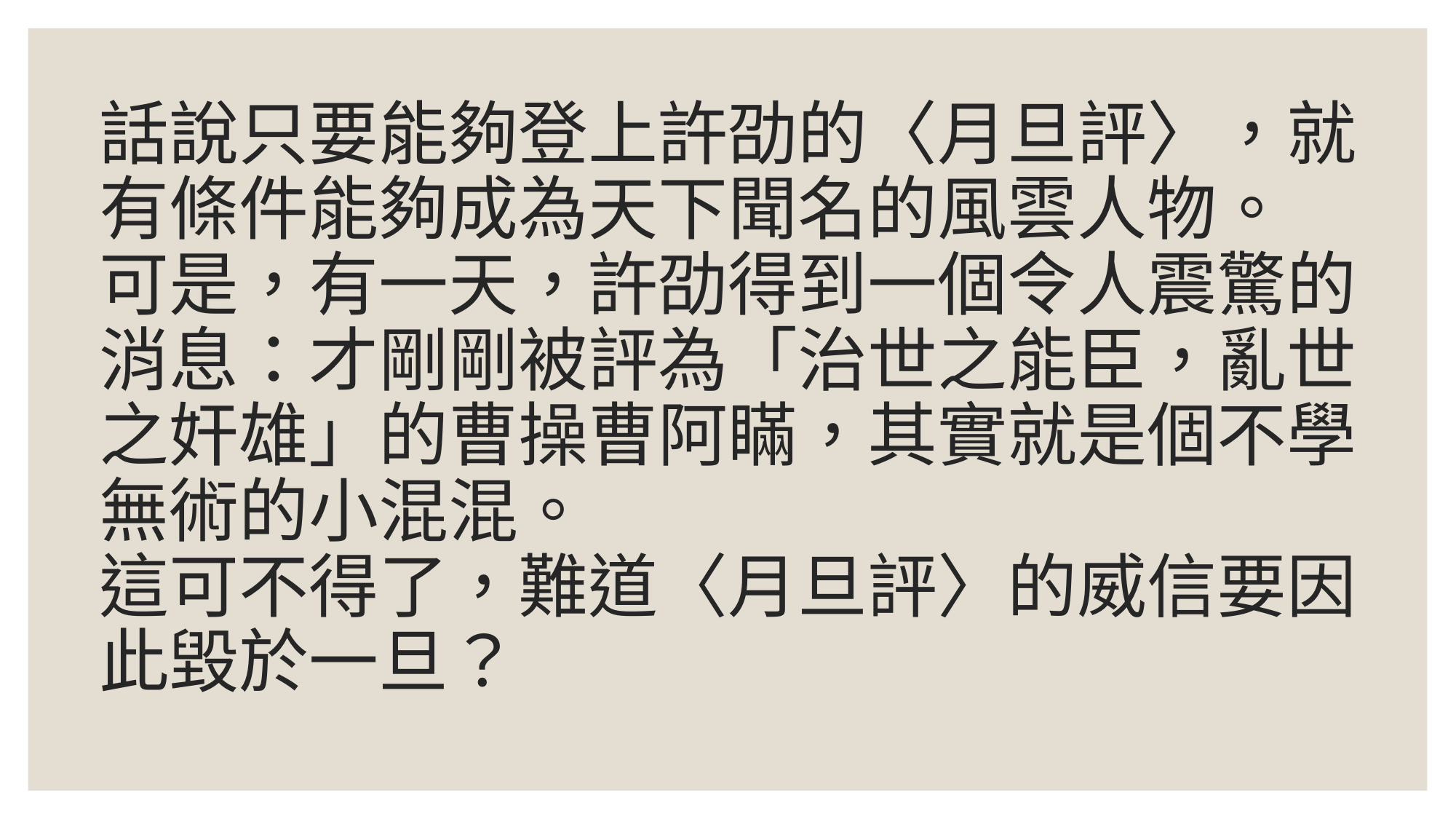

# 話說只要能夠登上許劭的〈月旦評〉，就有條件能夠成為天下聞名的風雲人物。 可是，有一天，許劭得到一個令人震驚的消息：才剛剛被評為「治世之能臣，亂世之奸雄」的曹操曹阿瞞，其實就是個不學無術的小混混。 這可不得了，難道〈月旦評〉的威信要因此毀於一旦？